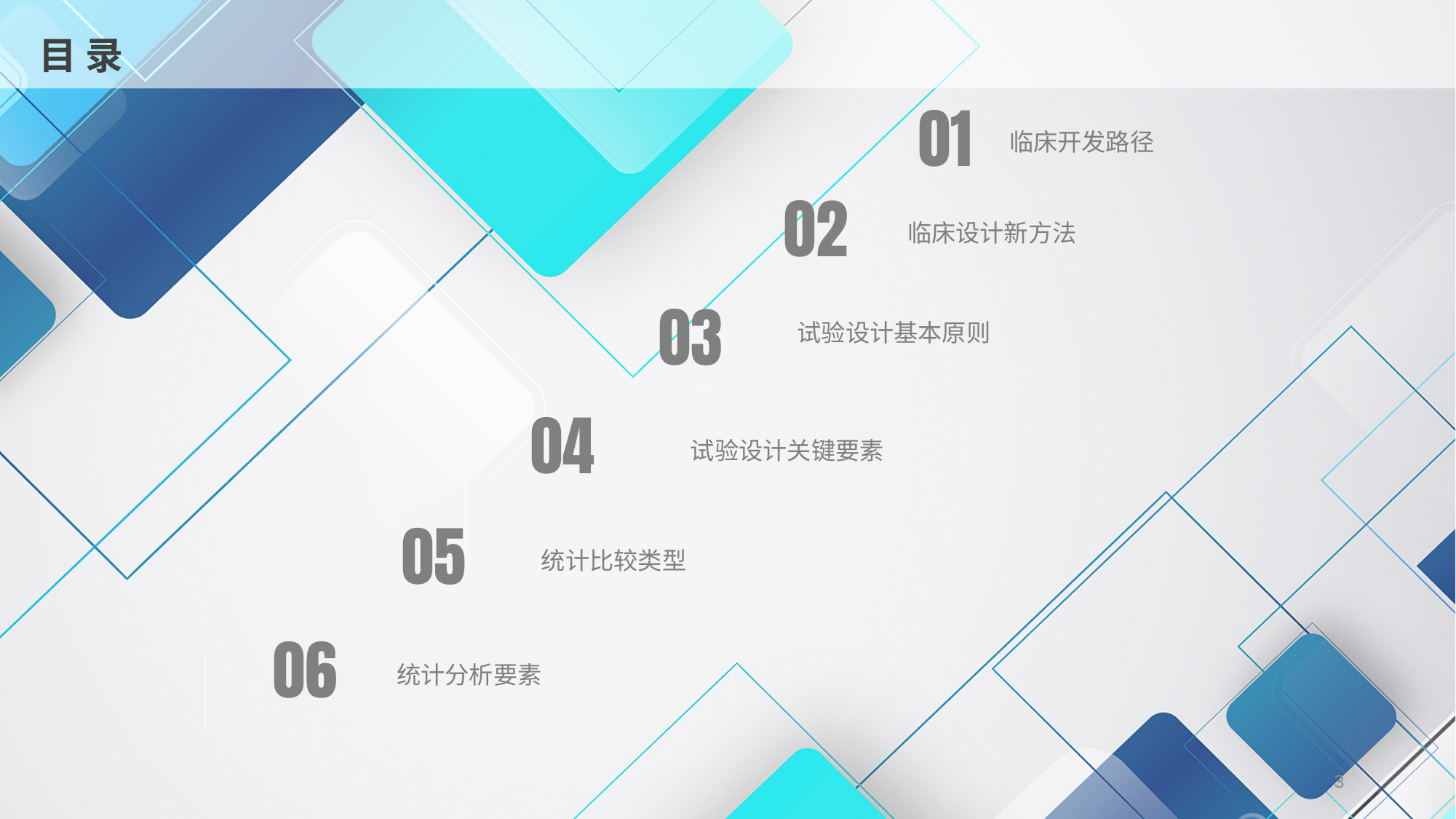

目 录

01
临床开发路径
02
临床设计新方法
03
试验设计基本原则
04
试验设计关键要素
05
统计比较类型
06
统计分析要素
3